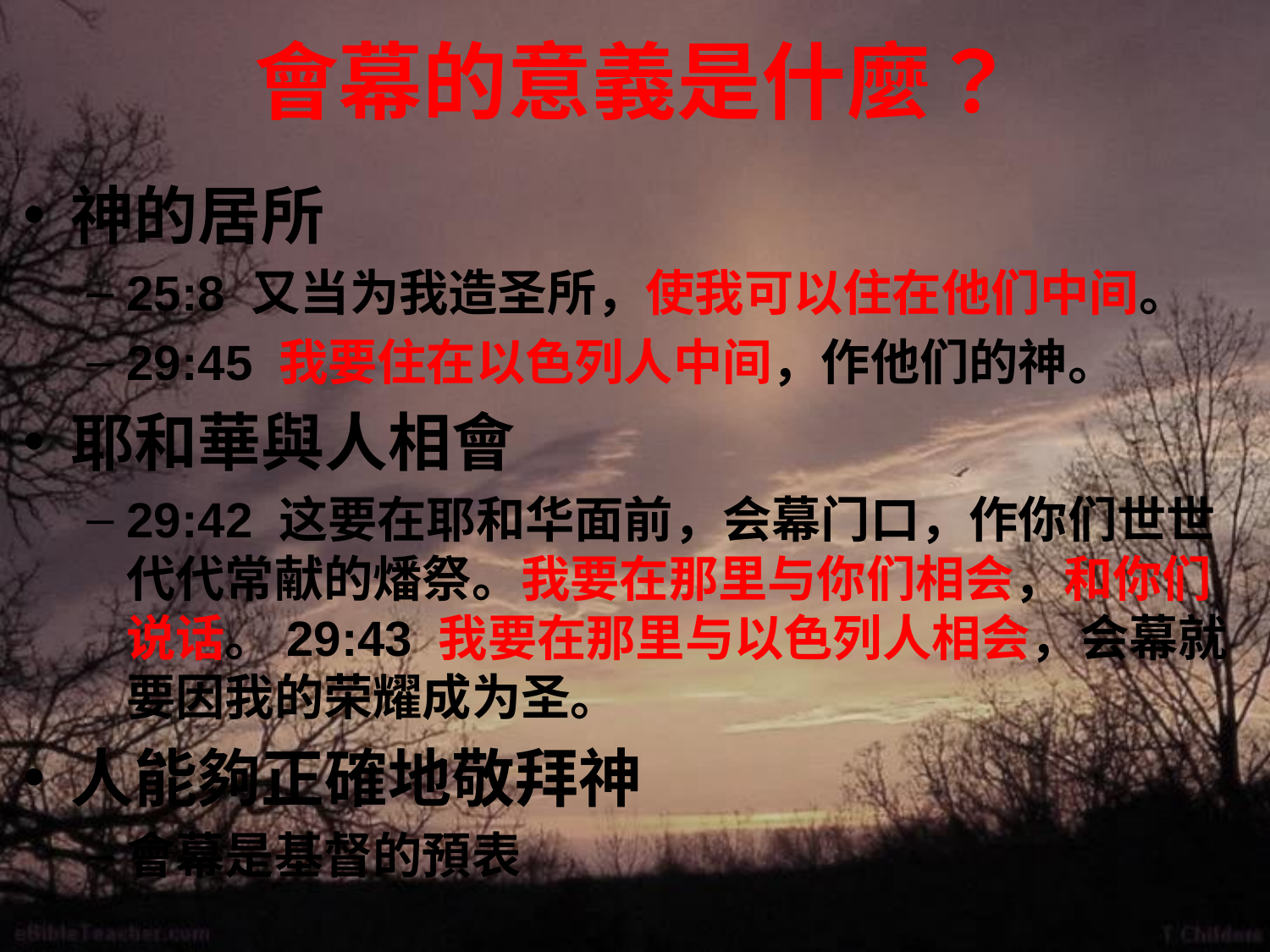

# 會幕的意義是什麼？
神的居所
25:8 又当为我造圣所，使我可以住在他们中间。
29:45 我要住在以色列人中间，作他们的神。
耶和華與人相會
29:42 这要在耶和华面前，会幕门口，作你们世世代代常献的燔祭。我要在那里与你们相会，和你们说话。29:43 我要在那里与以色列人相会，会幕就要因我的荣耀成为圣。
人能夠正確地敬拜神
會幕是基督的預表